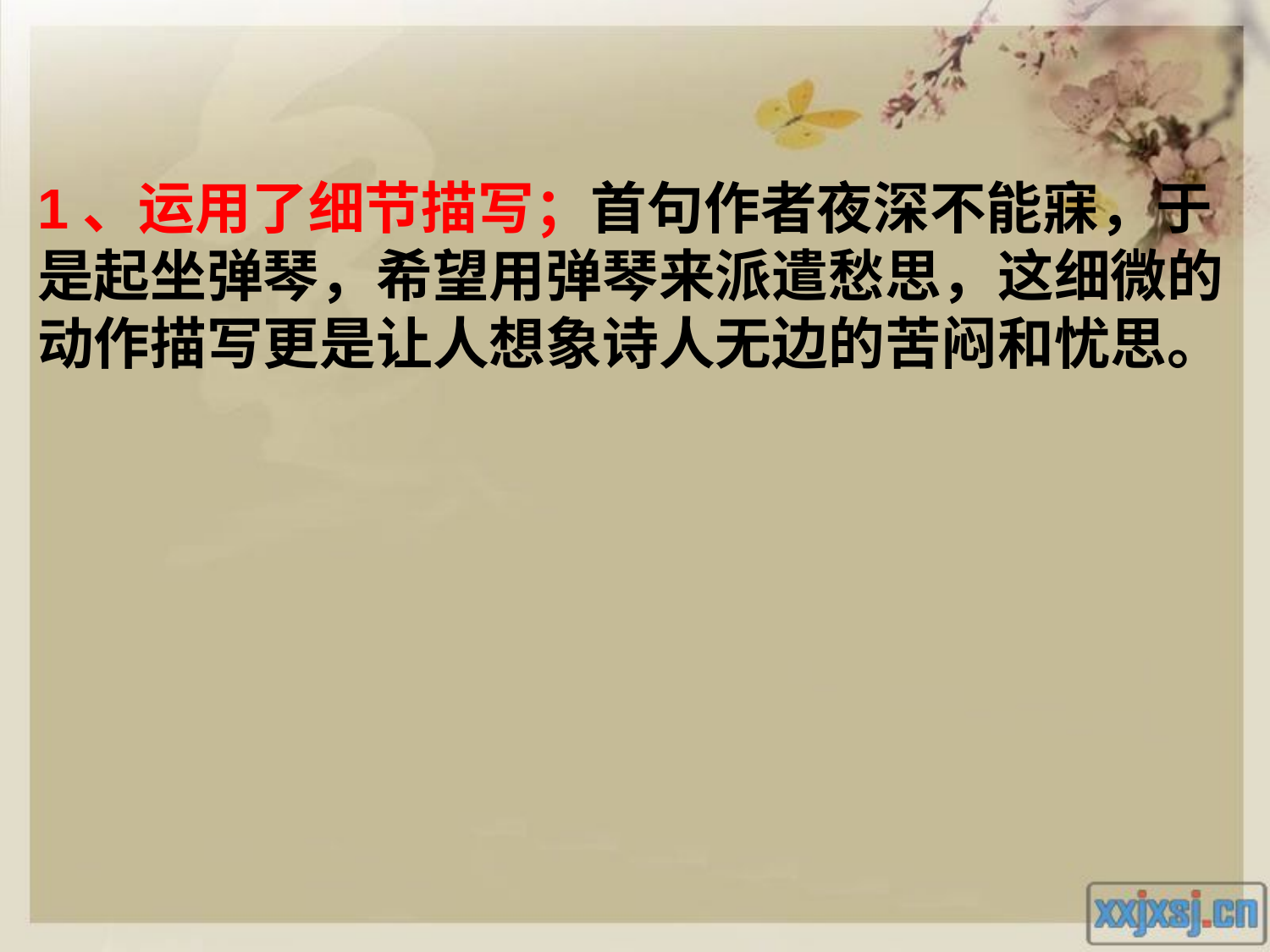

1、运用了细节描写；首句作者夜深不能寐，于是起坐弹琴，希望用弹琴来派遣愁思，这细微的动作描写更是让人想象诗人无边的苦闷和忧思。